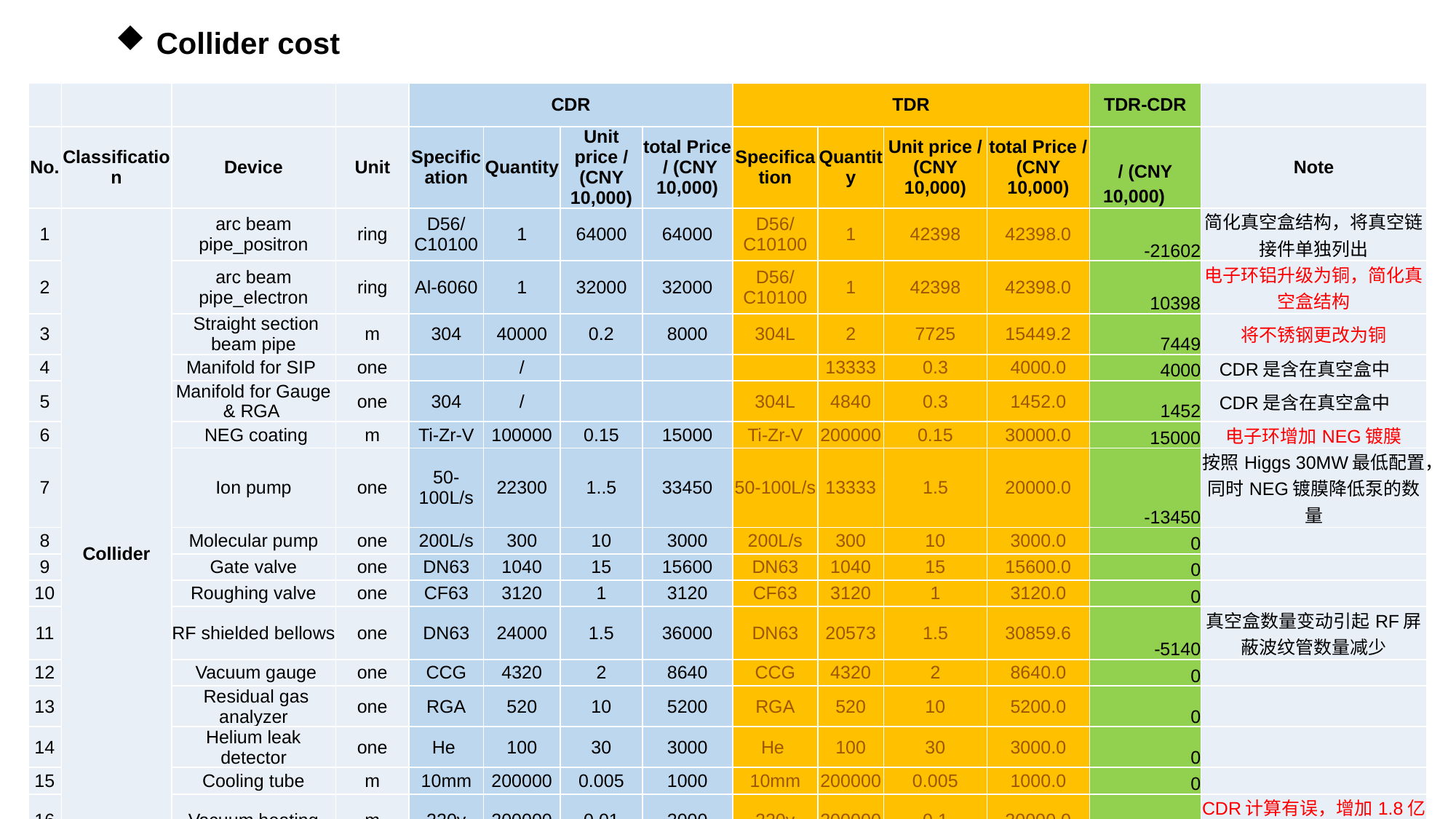

Collider cost
|  |  |  |  | CDR |  |  |  | TDR |  |  |  | TDR-CDR |  |
| --- | --- | --- | --- | --- | --- | --- | --- | --- | --- | --- | --- | --- | --- |
| No. | Classification | Device | Unit | Specification | Quantity | Unit price / (CNY 10,000) | total Price / (CNY 10,000) | Specification | Quantity | Unit price / (CNY 10,000) | total Price / (CNY 10,000) | / (CNY 10,000) | Note |
| 1 | Collider | arc beam pipe\_positron | ring | D56/C10100 | 1 | 64000 | 64000 | D56/C10100 | 1 | 42398 | 42398.0 | -21602 | 简化真空盒结构，将真空链接件单独列出 |
| 2 |  | arc beam pipe\_electron | ring | Al-6060 | 1 | 32000 | 32000 | D56/C10100 | 1 | 42398 | 42398.0 | 10398 | 电子环铝升级为铜，简化真空盒结构 |
| 3 |  | Straight section beam pipe | m | 304 | 40000 | 0.2 | 8000 | 304L | 2 | 7725 | 15449.2 | 7449 | 将不锈钢更改为铜 |
| 4 |  | Manifold for SIP | one |  | / |  |  |  | 13333 | 0.3 | 4000.0 | 4000 | CDR是含在真空盒中 |
| 5 |  | Manifold for Gauge & RGA | one | 304 | / |  |  | 304L | 4840 | 0.3 | 1452.0 | 1452 | CDR是含在真空盒中 |
| 6 |  | NEG coating | m | Ti-Zr-V | 100000 | 0.15 | 15000 | Ti-Zr-V | 200000 | 0.15 | 30000.0 | 15000 | 电子环增加NEG镀膜 |
| 7 |  | Ion pump | one | 50-100L/s | 22300 | 1..5 | 33450 | 50-100L/s | 13333 | 1.5 | 20000.0 | -13450 | 按照Higgs 30MW最低配置，同时NEG镀膜降低泵的数量 |
| 8 |  | Molecular pump | one | 200L/s | 300 | 10 | 3000 | 200L/s | 300 | 10 | 3000.0 | 0 |  |
| 9 |  | Gate valve | one | DN63 | 1040 | 15 | 15600 | DN63 | 1040 | 15 | 15600.0 | 0 |  |
| 10 |  | Roughing valve | one | CF63 | 3120 | 1 | 3120 | CF63 | 3120 | 1 | 3120.0 | 0 |  |
| 11 |  | RF shielded bellows | one | DN63 | 24000 | 1.5 | 36000 | DN63 | 20573 | 1.5 | 30859.6 | -5140 | 真空盒数量变动引起RF屏蔽波纹管数量减少 |
| 12 |  | Vacuum gauge | one | CCG | 4320 | 2 | 8640 | CCG | 4320 | 2 | 8640.0 | 0 |  |
| 13 |  | Residual gas analyzer | one | RGA | 520 | 10 | 5200 | RGA | 520 | 10 | 5200.0 | 0 |  |
| 14 |  | Helium leak detector | one | He | 100 | 30 | 3000 | He | 100 | 30 | 3000.0 | 0 |  |
| 15 |  | Cooling tube | m | 10mm | 200000 | 0.005 | 1000 | 10mm | 200000 | 0.005 | 1000.0 | 0 |  |
| 16 |  | Vacuum heating | m | 220v | 200000 | 0.01 | 2000 | 220v | 200000 | 0.1 | 20000.0 | 18000 | CDR计算有误，增加1.8亿 |
| 17 |  | Vacuum control |  |  |  |  | 2000 |  | 1 | 2000 | 2000.0 | 0 |  |
| 18 |  | Vacuum cleaning |  |  |  |  | 1000 |  | 1 | 1000 | 1000.0 | 0 |  |
|  |  | Total |  |  |  |  | 233010.0 |  |  |  | 249116.7 | 16107 | 合计增加1.61亿元 |